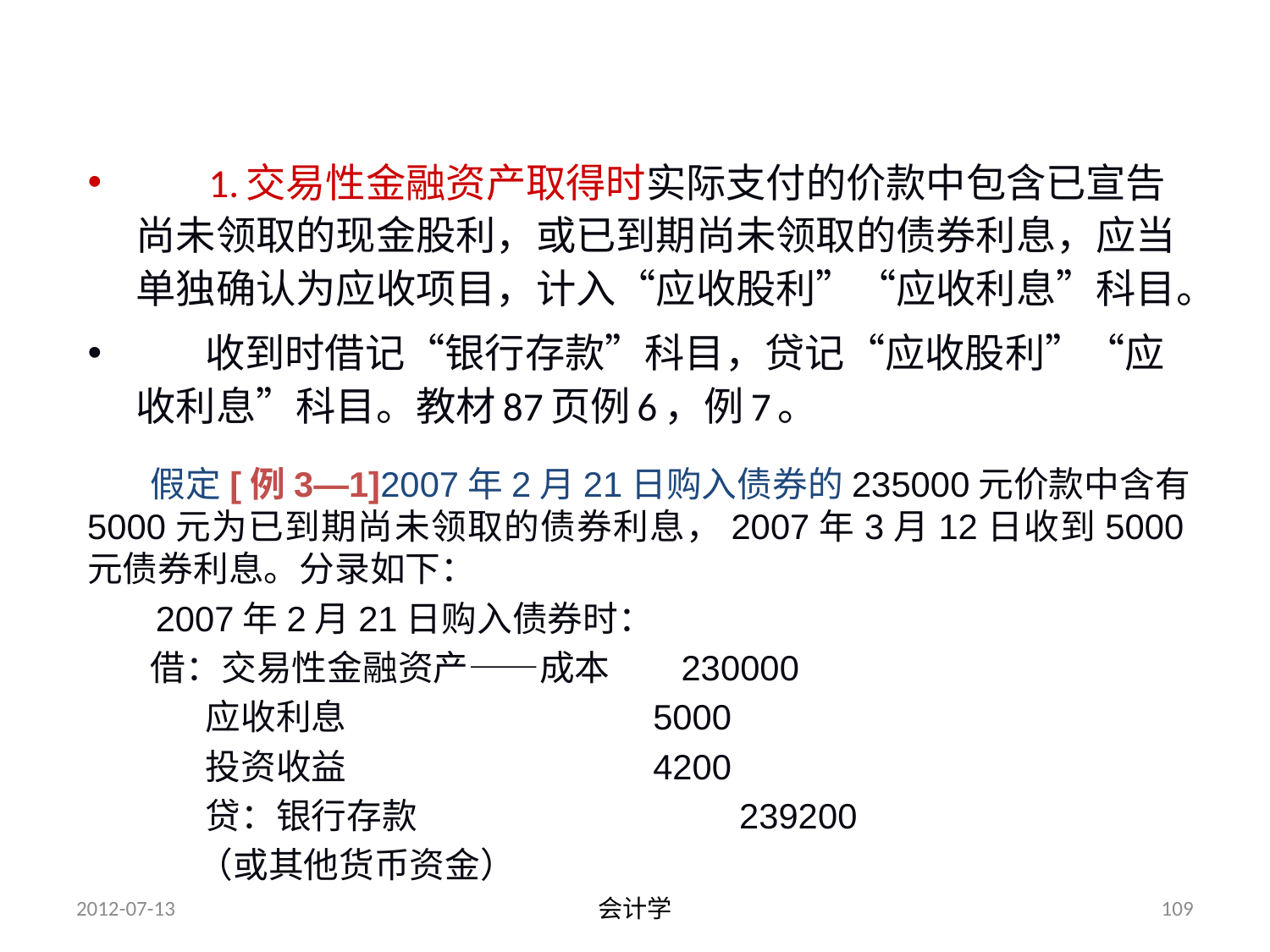

# （二）交易性金融资产的现金股利和利息
        1.交易性金融资产取得时实际支付的价款中包含已宣告尚未领取的现金股利，或已到期尚未领取的债券利息，应当单独确认为应收项目，计入“应收股利”“应收利息”科目。
       收到时借记“银行存款”科目，贷记“应收股利”“应收利息”科目。教材87页例6，例7。
       假定[例3—1]2007年2月21日购入债券的235000元价款中含有5000元为已到期尚未领取的债券利息，2007年3月12日收到5000元债券利息。分录如下：
       2007年2月21日购入债券时：
       借：交易性金融资产——成本        230000
              应收利息                                      5000
              投资收益                                      4200
              贷：银行存款                                        239200
             （或其他货币资金）
2012-07-13
会计学
109